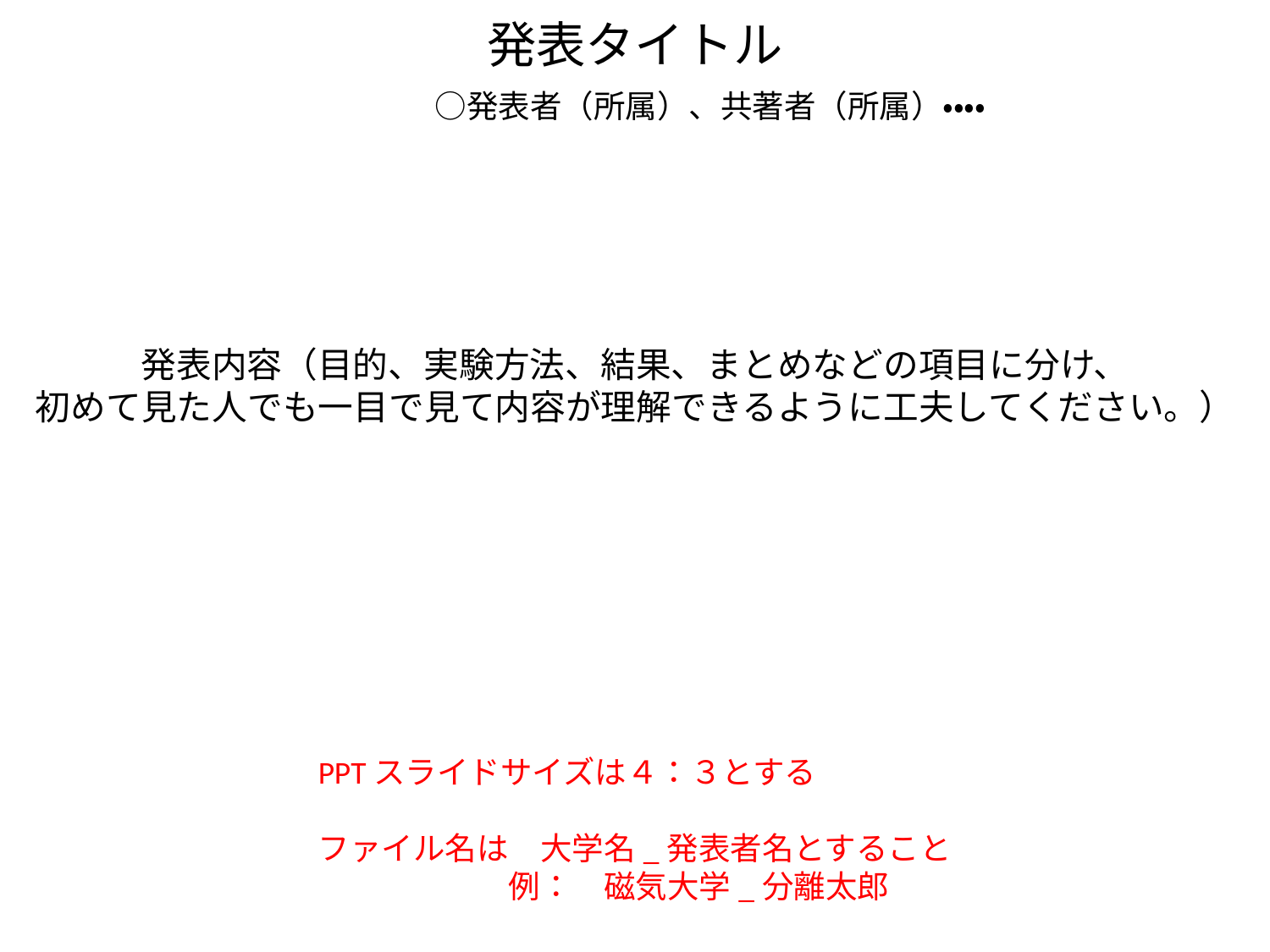

発表タイトル
　○発表者（所属）、共著者（所属）・・・・
発表内容（目的、実験方法、結果、まとめなどの項目に分け、
初めて見た人でも一目で見て内容が理解できるように工夫してください。）
PPTスライドサイズは４：３とする

ファイル名は　大学名_発表者名とすること
　　　　　　例：　磁気大学_分離太郎